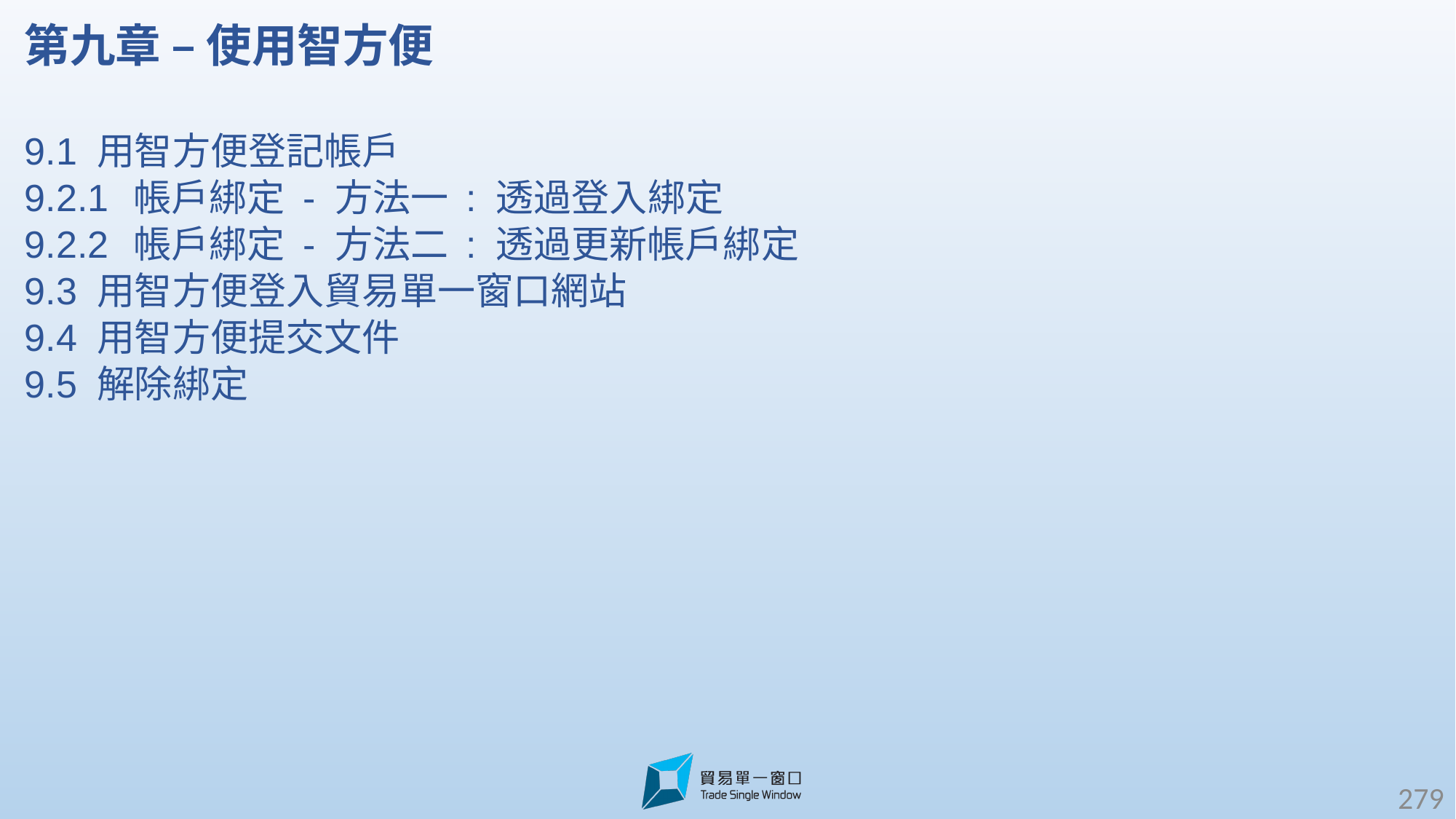

第九章 – 使用智方便

9.1 用智方便登記帳戶
9.2.1	帳戶綁定 - 方法一 : 透過登入綁定
9.2.2	帳戶綁定 - 方法二 : 透過更新帳戶綁定
9.3 用智方便登入貿易單一窗口網站
9.4 用智方便提交文件
9.5 解除綁定

279